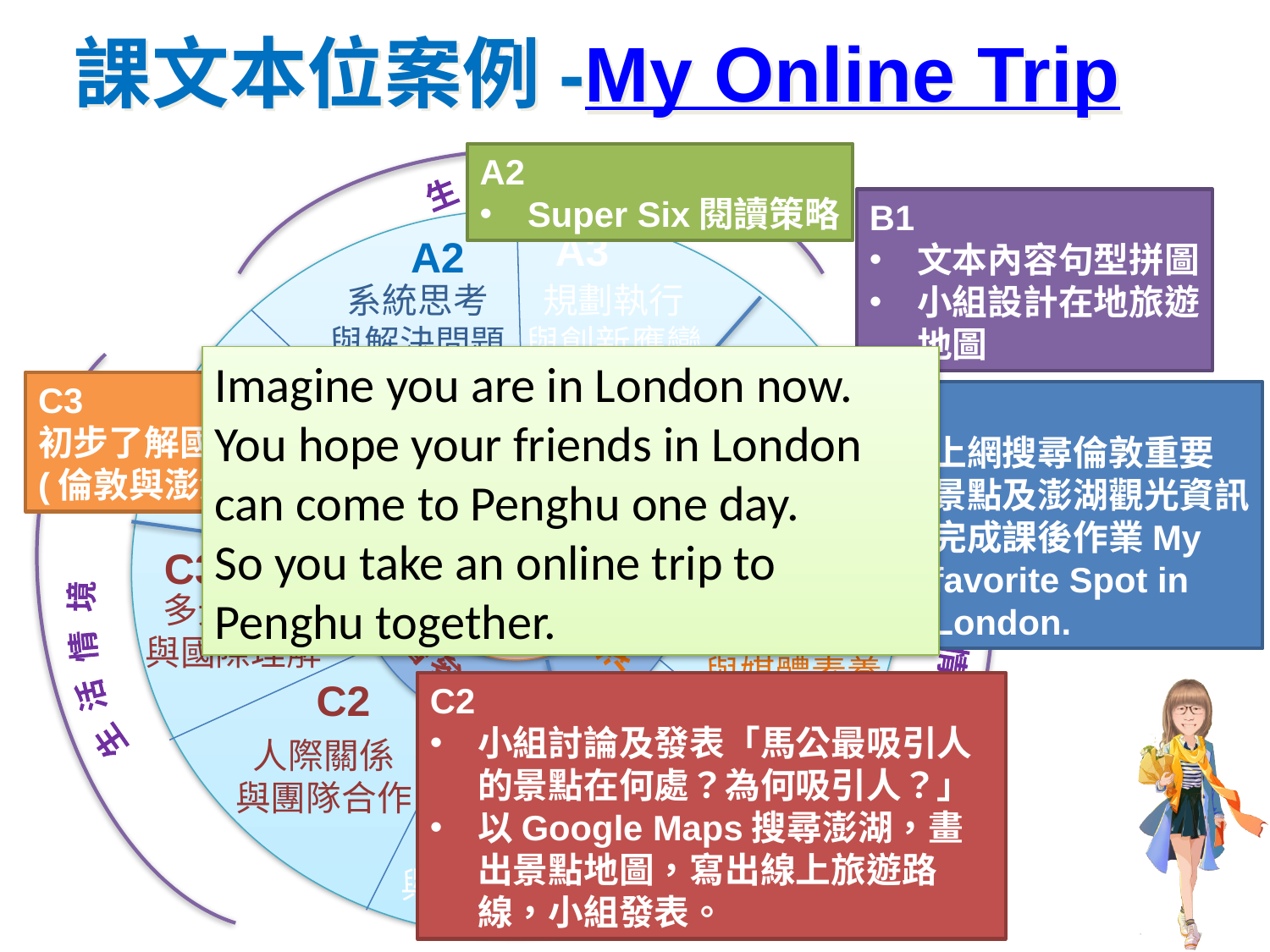

# 課文本位案例-My Online Trip
A2
Super Six閱讀策略

生  活  情  境

生  活  情  境

生  活  情  境
B1
文本內容句型拼圖
小組設計在地旅遊
地圖

A3
A2
系統思考
與解決問題
規劃執行
與創新應變

Imagine you are in London now. You hope your friends in London can come to Penghu one day.
So you take an online trip to Penghu together.
A1
B1
符號運用
與溝通表達
C3
初步了解國內外文化
(倫敦與澎湖)
B2
上網搜尋倫敦重要
景點及澎湖觀光資訊
完成課後作業My
favorite Spot in
London.
身心素質
與自我精進
自主行動
終身
學習者
C3
多元文化
與國際理解
B2
科技資訊
與媒體素養
溝通互動
社會參與
C2
人際關係
與團隊合作
C2
小組討論及發表「馬公最吸引人的景點在何處？為何吸引人？」
以Google Maps搜尋澎湖，畫出景點地圖，寫出線上旅遊路線，小組發表。
藝術涵養
與美感素養
C1
道德實踐
與公民意識
B3